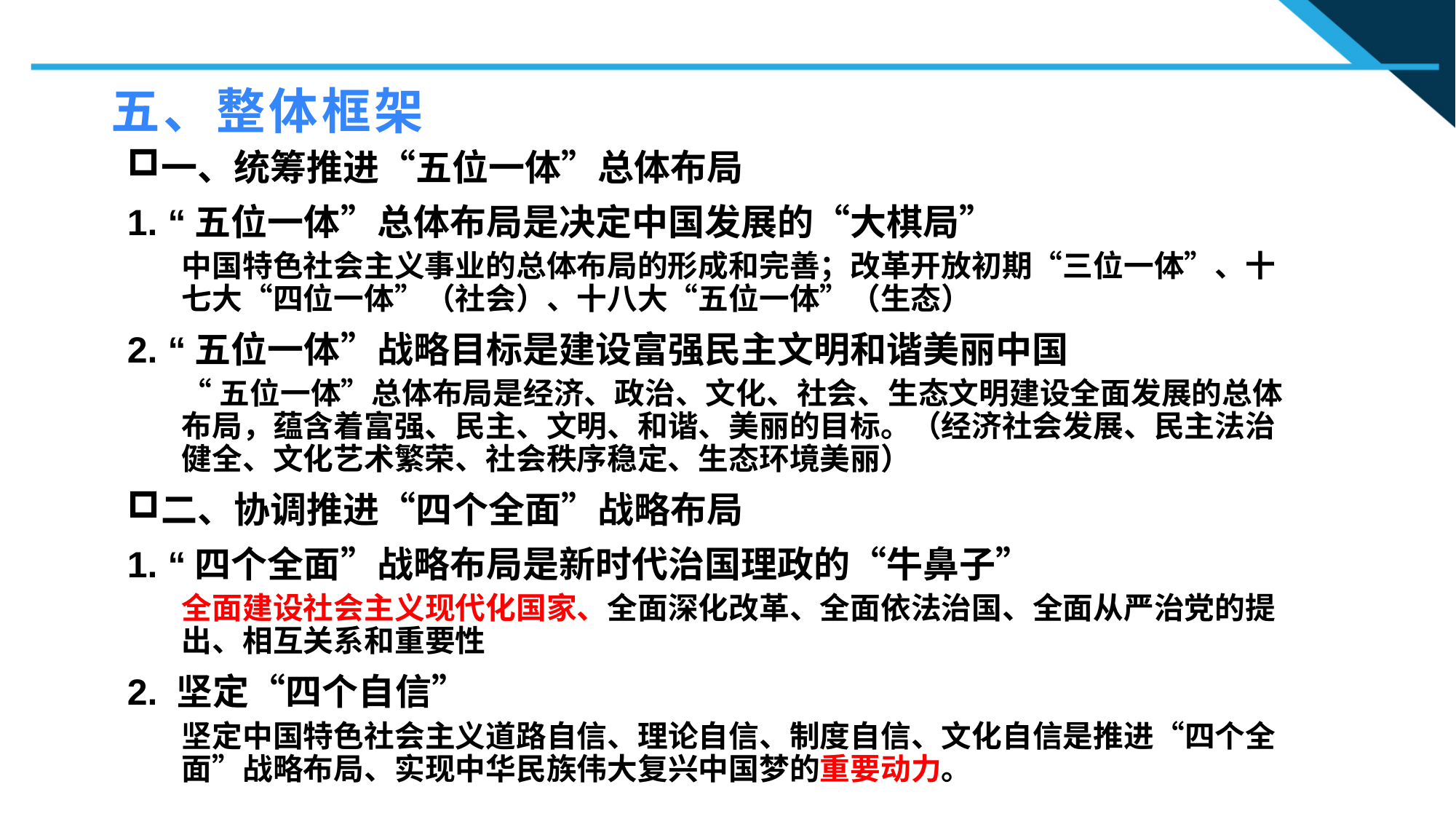

五、整体框架
一、统筹推进“五位一体”总体布局
1. “五位一体”总体布局是决定中国发展的“大棋局”
中国特色社会主义事业的总体布局的形成和完善；改革开放初期“三位一体”、十七大“四位一体”（社会）、十八大“五位一体”（生态）
2. “五位一体”战略目标是建设富强民主文明和谐美丽中国
“五位一体”总体布局是经济、政治、文化、社会、生态文明建设全面发展的总体布局，蕴含着富强、民主、文明、和谐、美丽的目标。（经济社会发展、民主法治健全、文化艺术繁荣、社会秩序稳定、生态环境美丽）
二、协调推进“四个全面”战略布局
1. “四个全面”战略布局是新时代治国理政的“牛鼻子”
全面建设社会主义现代化国家、全面深化改革、全面依法治国、全面从严治党的提出、相互关系和重要性
2. 坚定“四个自信”
坚定中国特色社会主义道路自信、理论自信、制度自信、文化自信是推进“四个全面”战略布局、实现中华民族伟大复兴中国梦的重要动力。